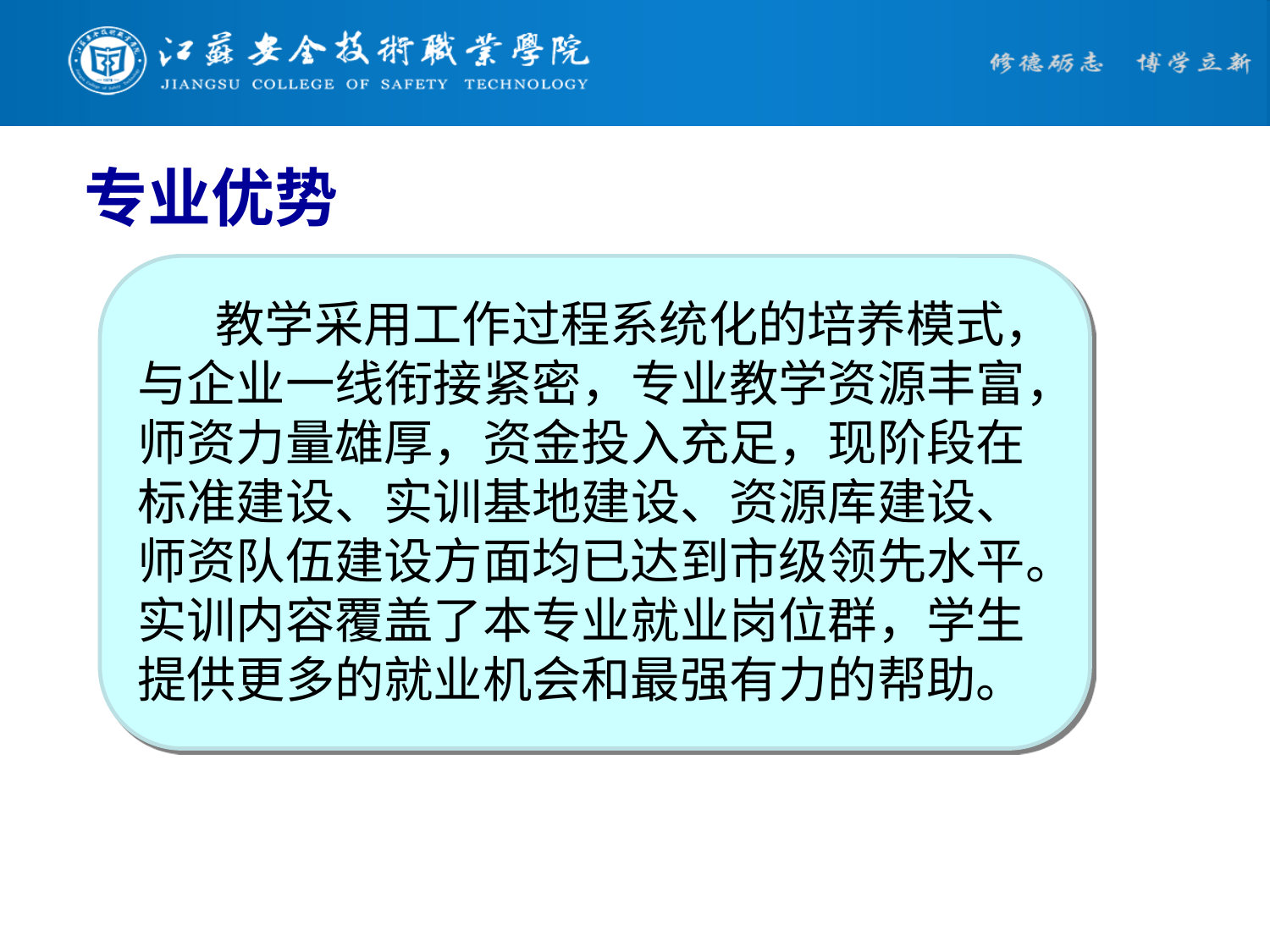

专业优势

      教学采用工作过程系统化的培养模式，与企业一线衔接紧密，专业教学资源丰富，师资力量雄厚，资金投入充足，现阶段在标准建设、实训基地建设、资源库建设、师资队伍建设方面均已达到市级领先水平。实训内容覆盖了本专业就业岗位群，学生提供更多的就业机会和最强有力的帮助。